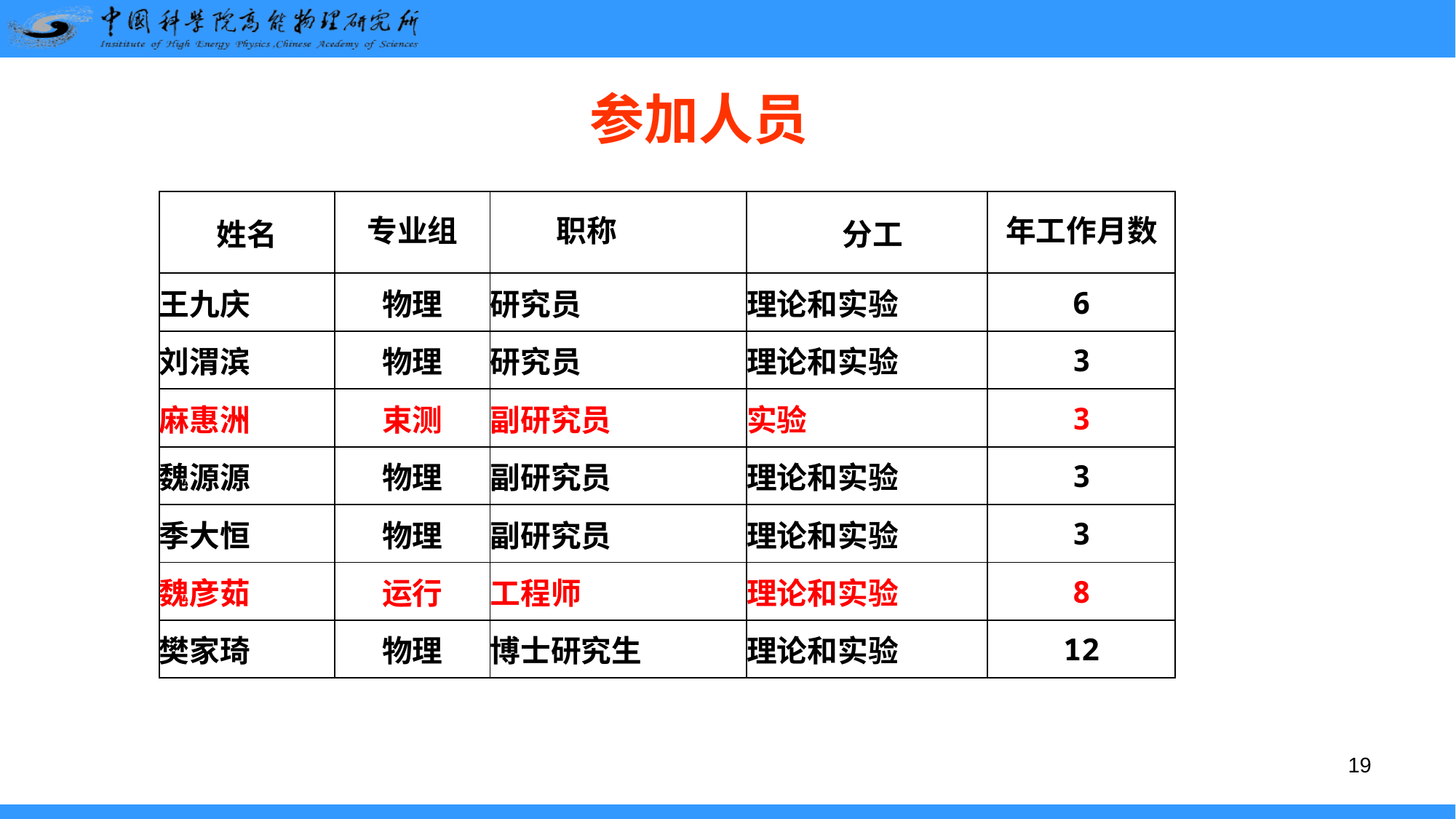

# 参加人员
| 姓名 | 专业组 | 职称 | 分工 | 年工作月数 |
| --- | --- | --- | --- | --- |
| 王九庆 | 物理 | 研究员 | 理论和实验 | 6 |
| 刘渭滨 | 物理 | 研究员 | 理论和实验 | 3 |
| 麻惠洲 | 束测 | 副研究员 | 实验 | 3 |
| 魏源源 | 物理 | 副研究员 | 理论和实验 | 3 |
| 季大恒 | 物理 | 副研究员 | 理论和实验 | 3 |
| 魏彦茹 | 运行 | 工程师 | 理论和实验 | 8 |
| 樊家琦 | 物理 | 博士研究生 | 理论和实验 | 12 |
19